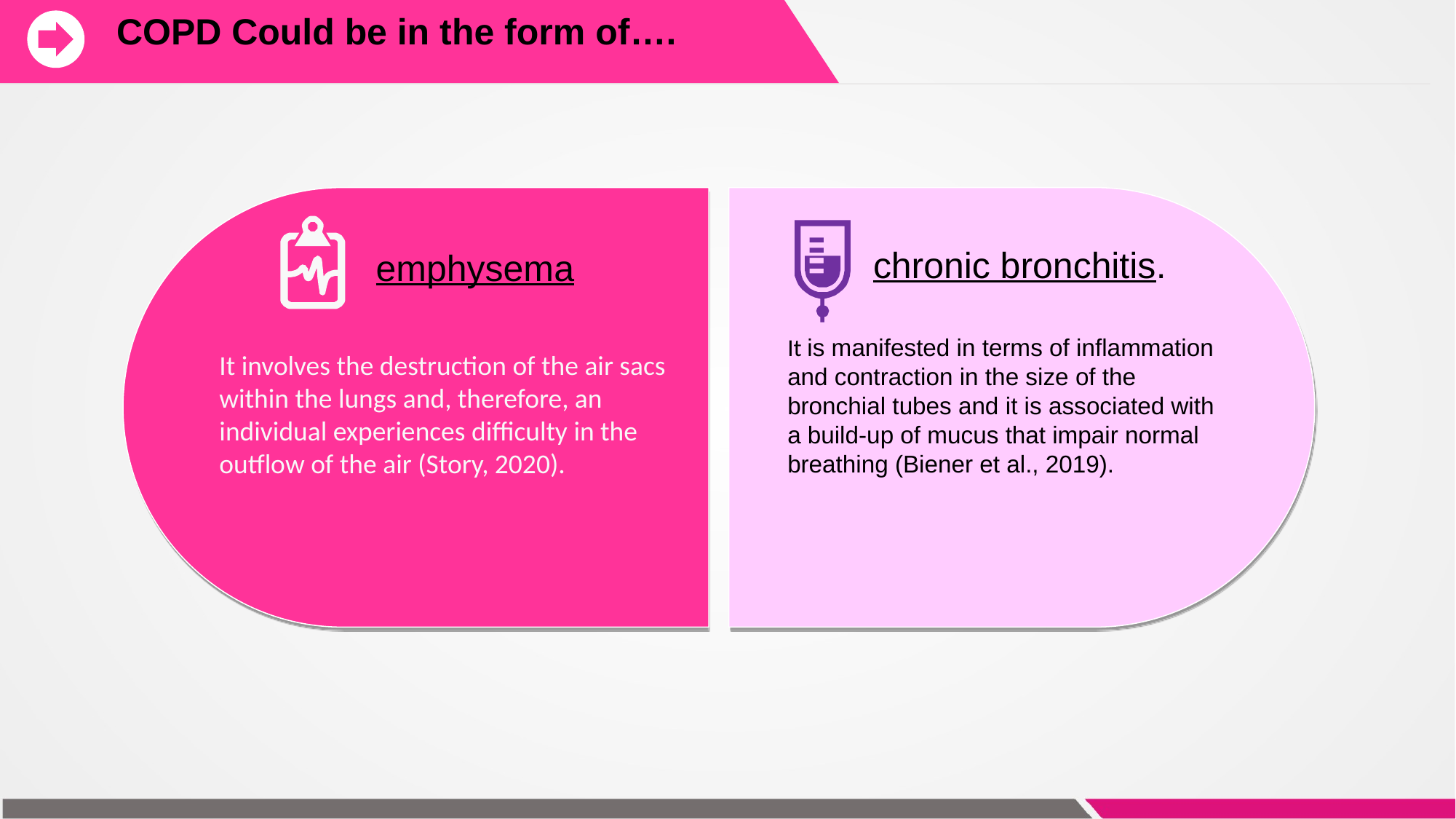

COPD Could be in the form of….

chronic bronchitis.
emphysema
It is manifested in terms of inflammation and contraction in the size of the bronchial tubes and it is associated with a build-up of mucus that impair normal breathing (Biener et al., 2019).
这里输入简要文字说明这里输入简要文字说明这里输入简要文字说明这里输入简要文字说明
It involves the destruction of the air sacs within the lungs and, therefore, an individual experiences difficulty in the outflow of the air (Story, 2020).